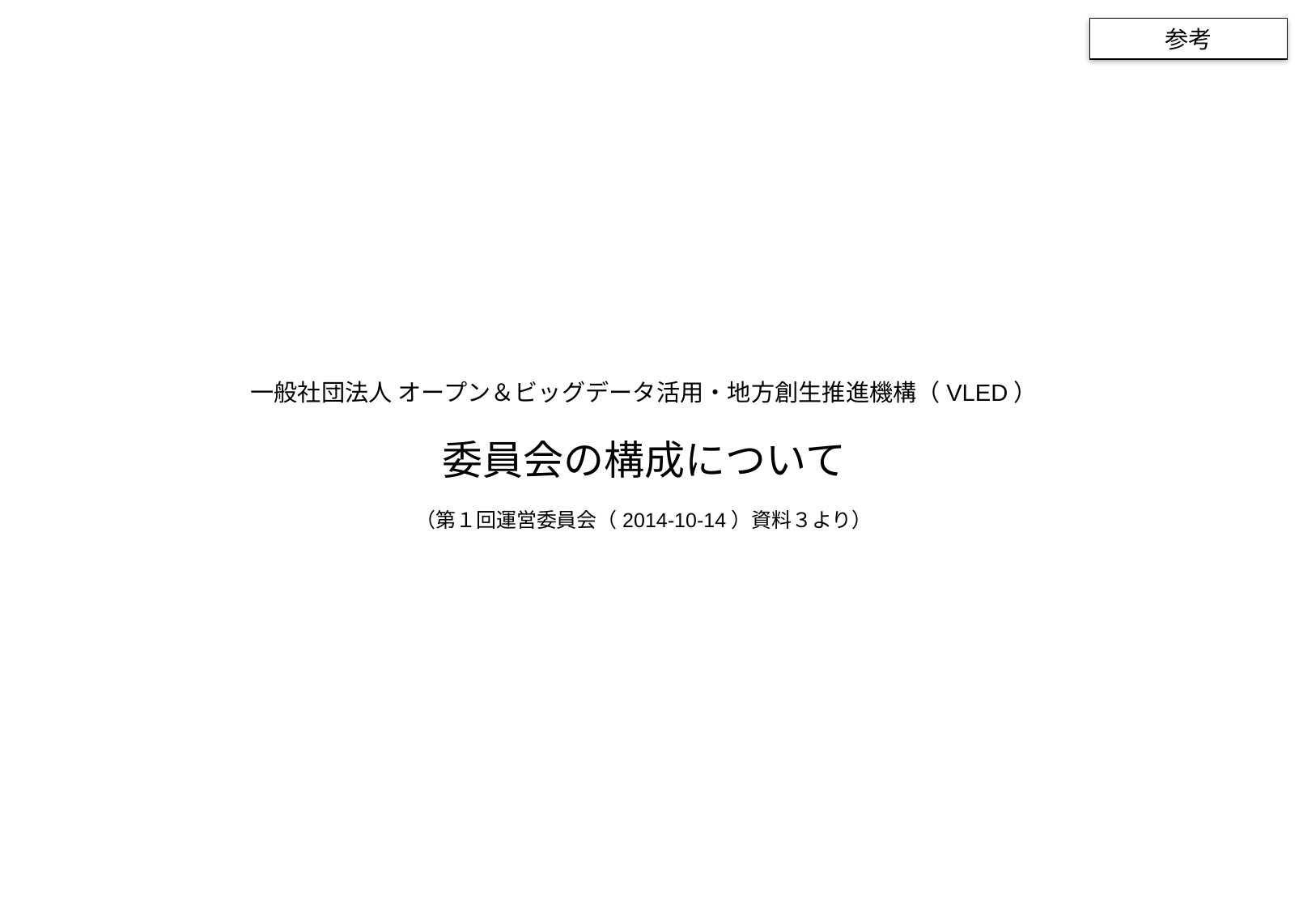

参考
一般社団法人 オープン＆ビッグデータ活用・地方創生推進機構（VLED）

委員会の構成について

（第１回運営委員会（2014-10-14）資料３より）